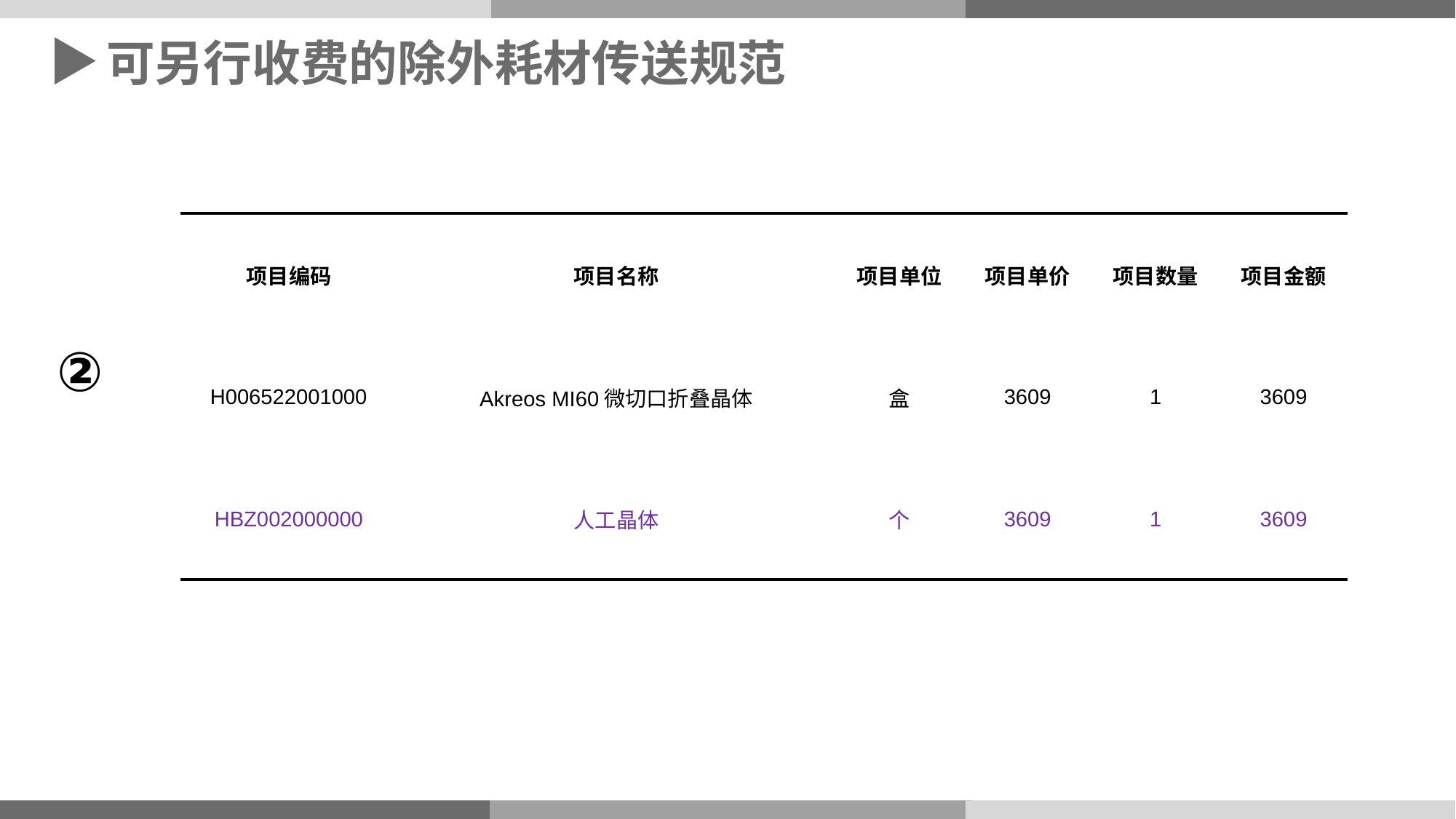

可另行收费的除外耗材传送规范

| 项目编码 | 项目名称 | 项目单位 | 项目单价 | 项目数量 | 项目金额 |
| --- | --- | --- | --- | --- | --- |
| H006522001000 | Akreos MI60微切口折叠晶体 | 盒 | 3609 | 1 | 3609 |
| HBZ002000000 | 人工晶体 | 个 | 3609 | 1 | 3609 |
②